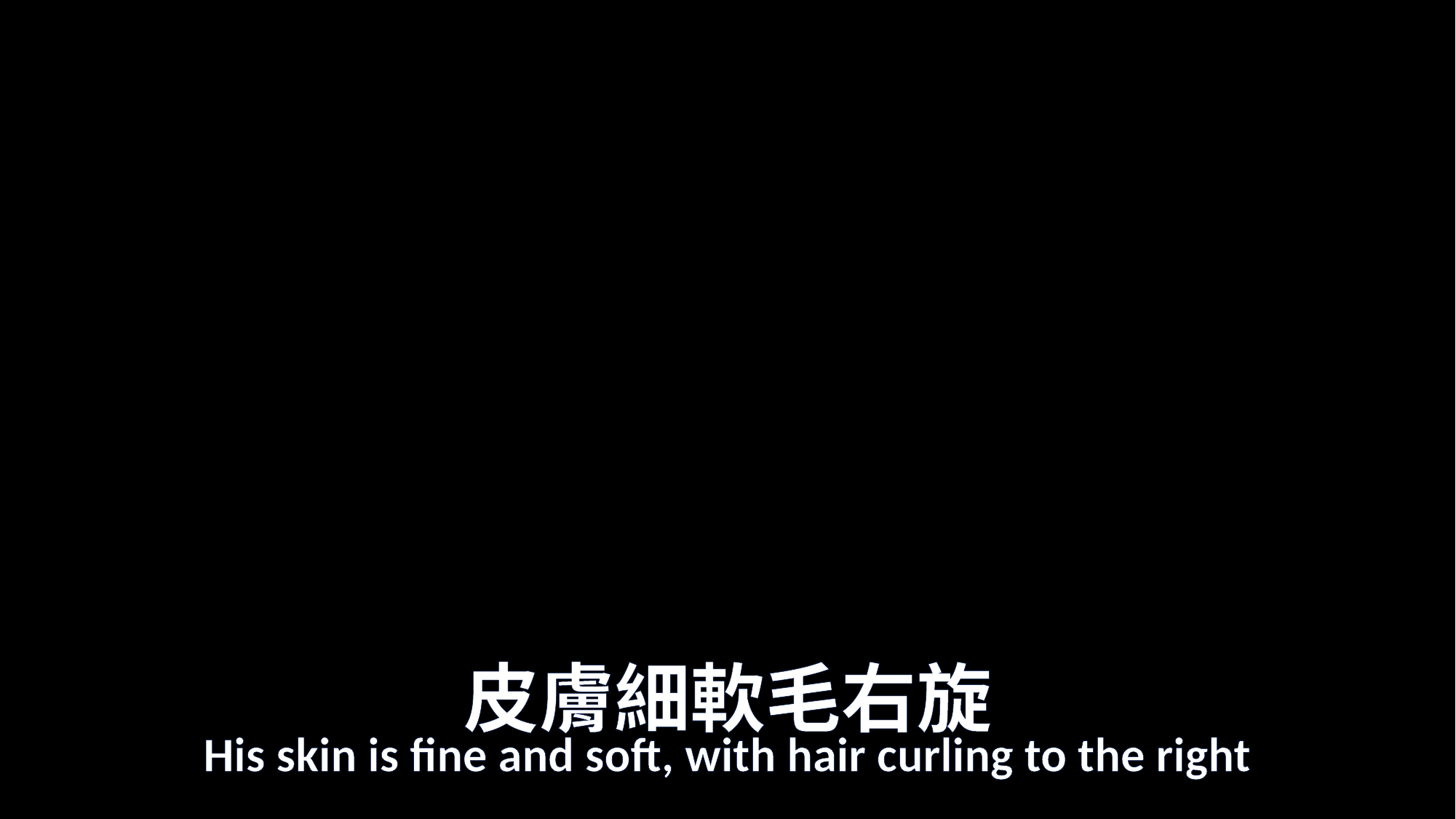

# 皮膚細軟毛右旋
His skin is fine and soft, with hair curling to the right